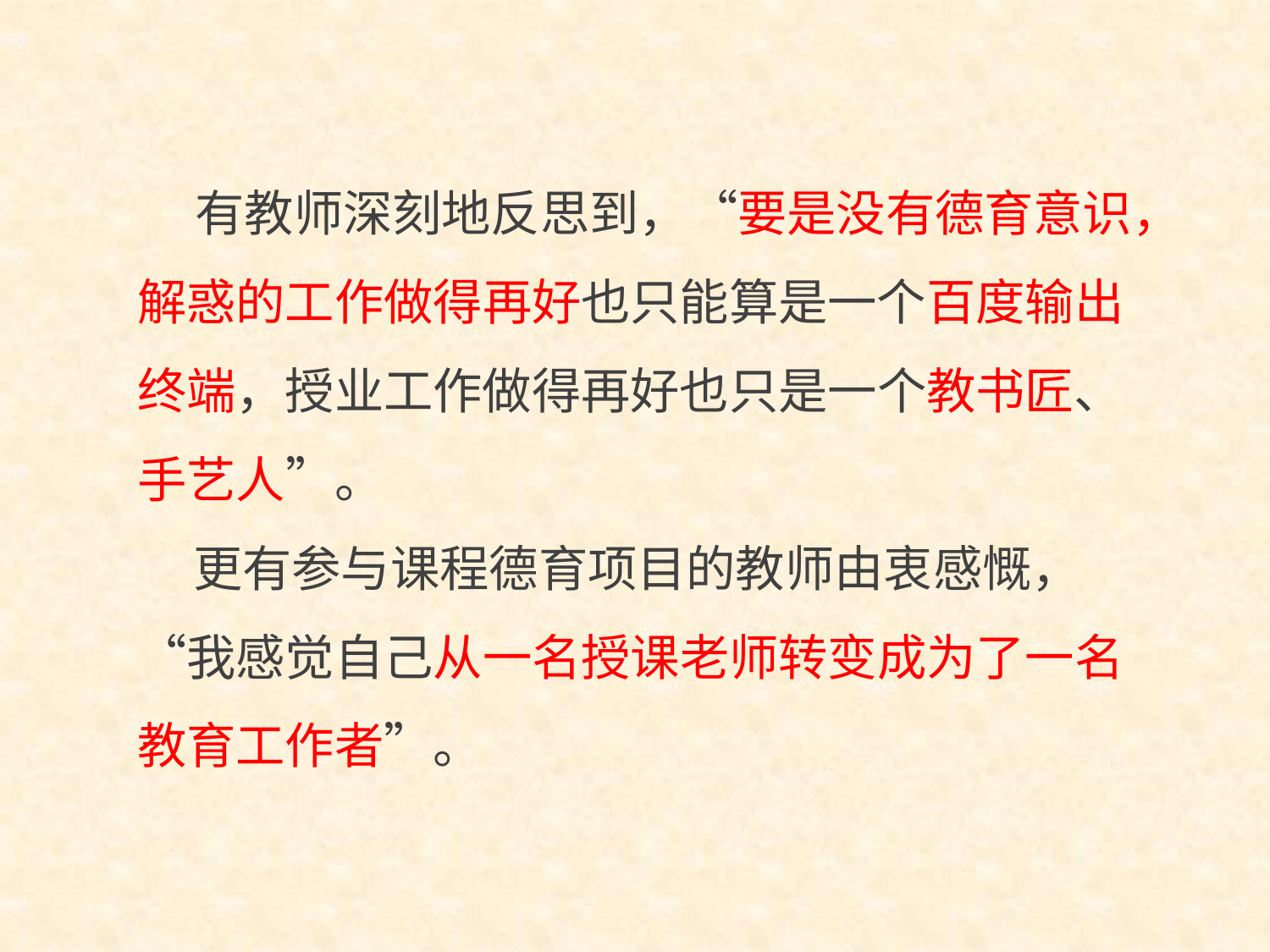

有教师深刻地反思到，“要是没有德育意识，解惑的工作做得再好也只能算是一个百度输出终端，授业工作做得再好也只是一个教书匠、手艺人”。
    更有参与课程德育项目的教师由衷感慨，“我感觉自己从一名授课老师转变成为了一名教育工作者”。
54